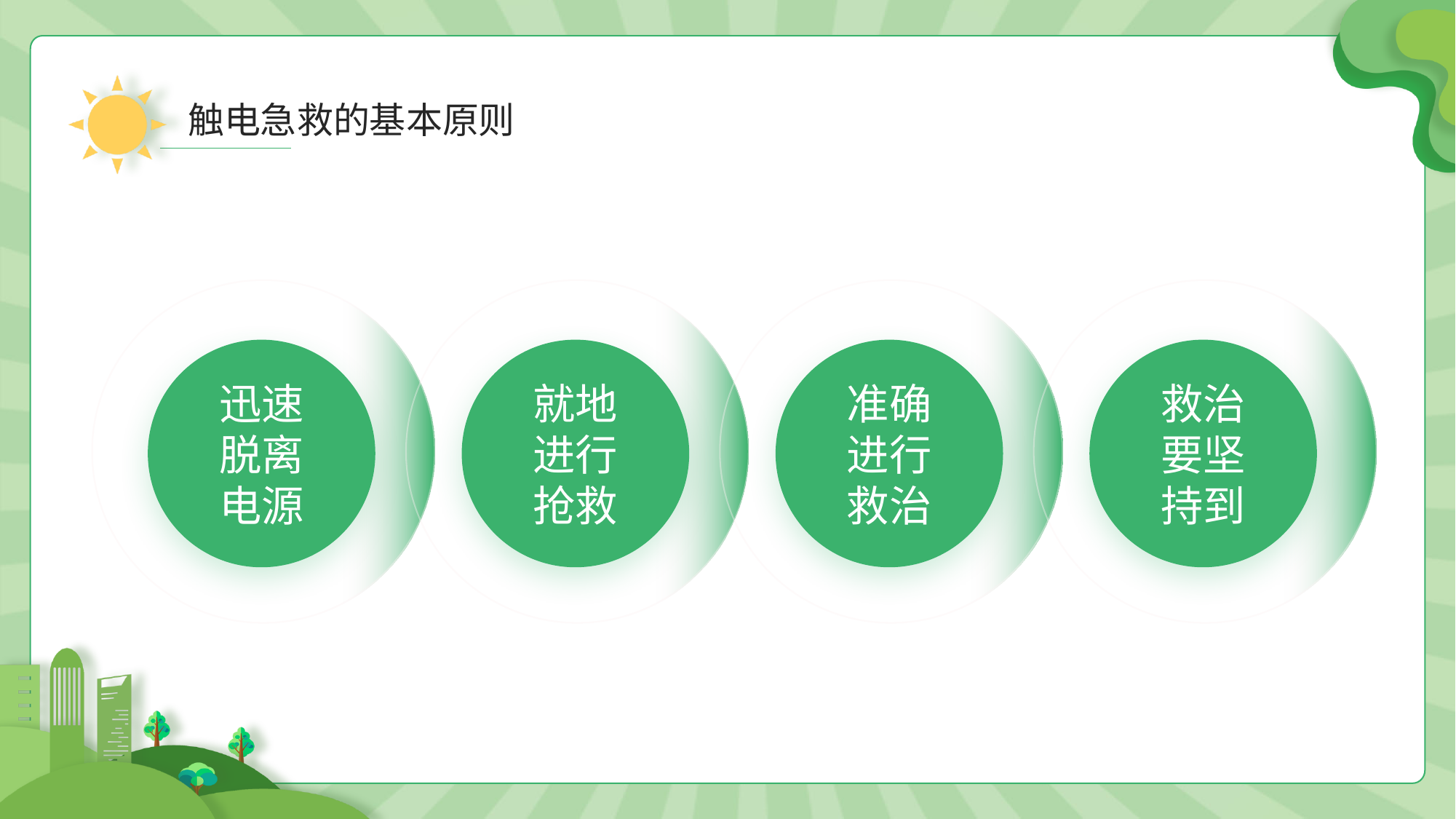

触电急救的基本原则

迅速
脱离
电源

就地
进行
抢救

准确
进行
救治

救治
要坚
持到